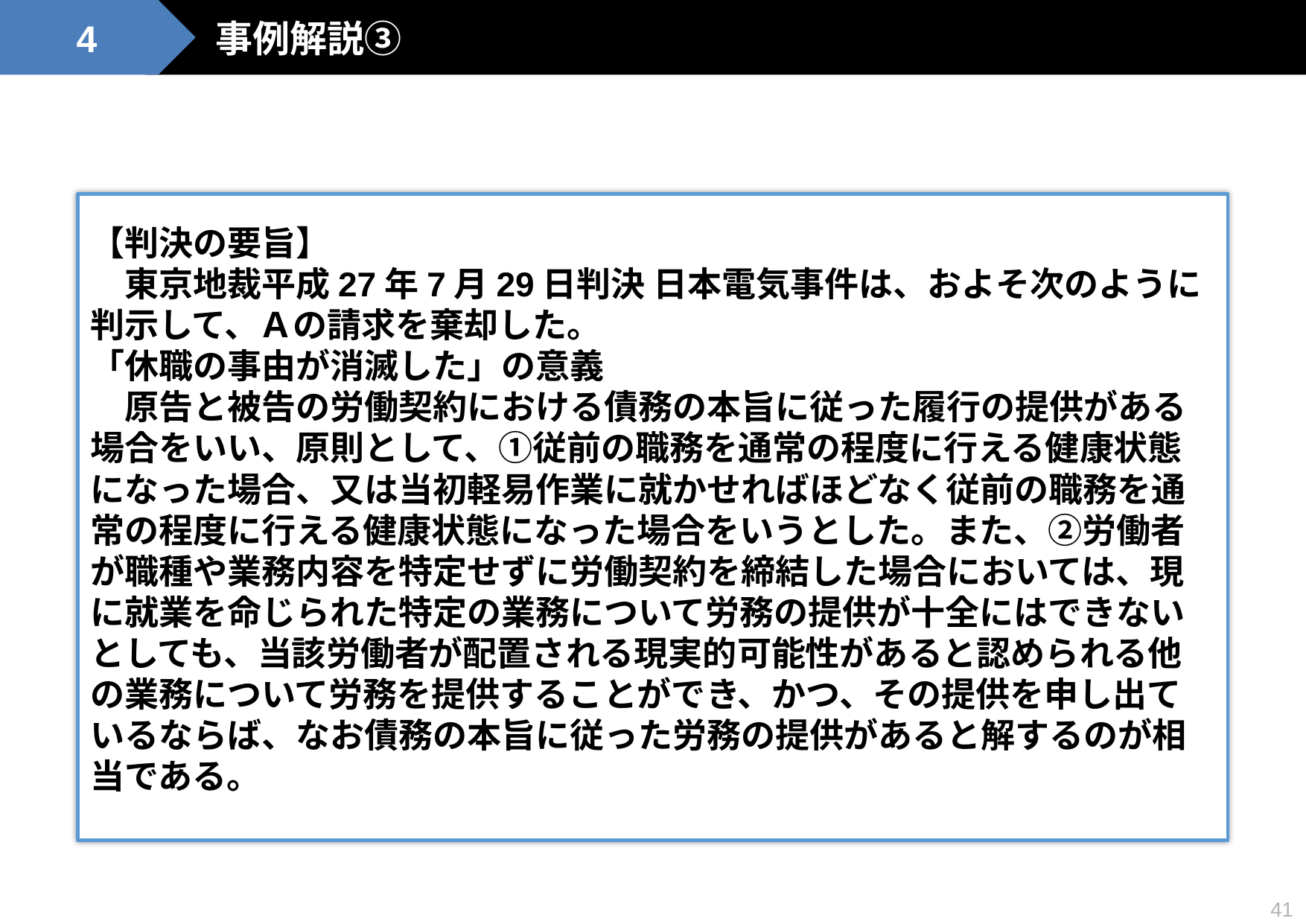

事例解説③
4

【判決の要旨】
　東京地裁平成27年7月29日判決 日本電気事件は、およそ次のように判示して、Ａの請求を棄却した。
「休職の事由が消滅した」の意義
　原告と被告の労働契約における債務の本旨に従った履行の提供がある場合をいい、原則として、①従前の職務を通常の程度に行える健康状態になった場合、又は当初軽易作業に就かせればほどなく従前の職務を通常の程度に行える健康状態になった場合をいうとした。また、②労働者が職種や業務内容を特定せずに労働契約を締結した場合においては、現に就業を命じられた特定の業務について労務の提供が十全にはできないとしても、当該労働者が配置される現実的可能性があると認められる他の業務について労務を提供することができ、かつ、その提供を申し出ているならば、なお債務の本旨に従った労務の提供があると解するのが相当である。

41